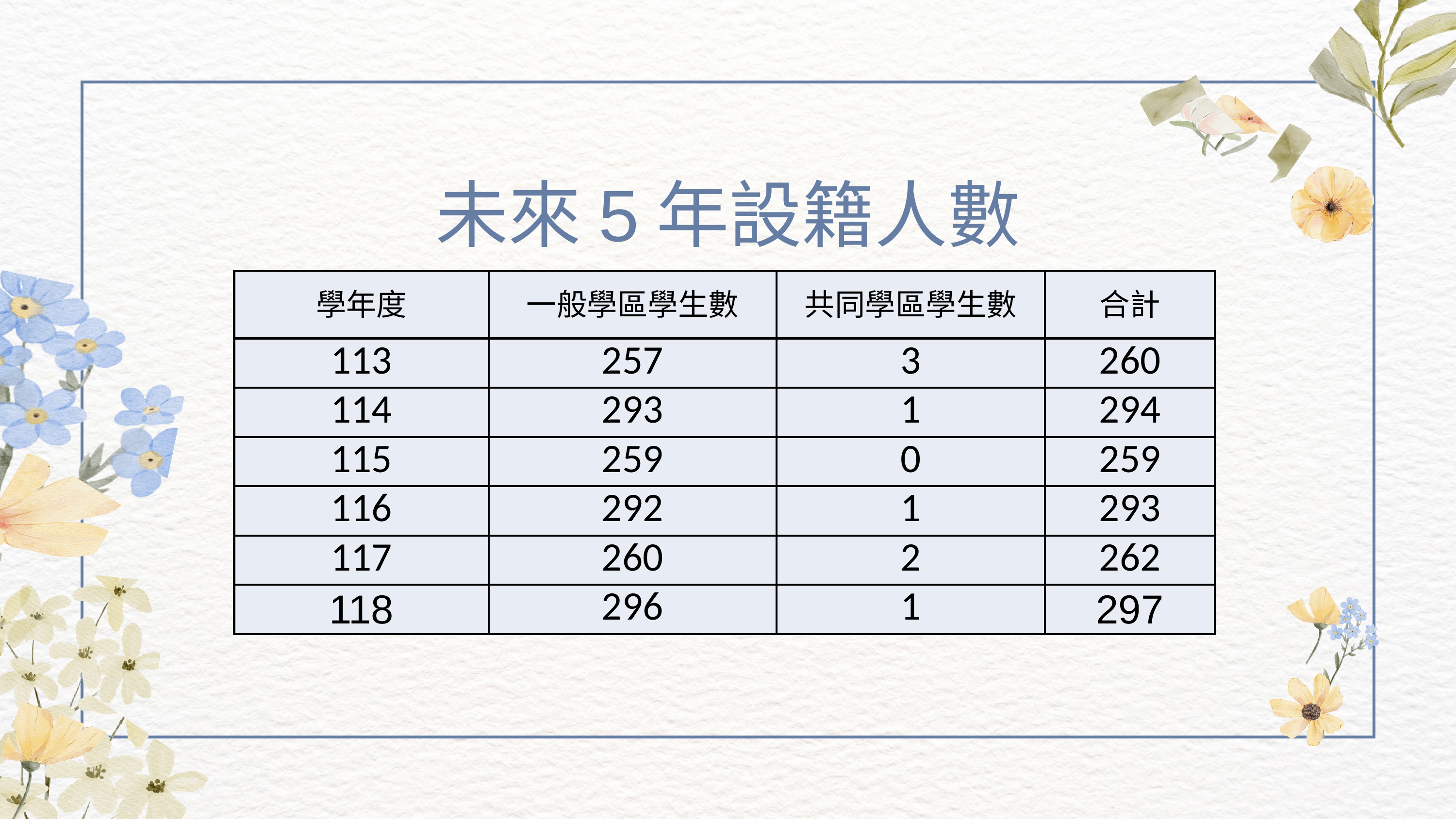

未來5年設籍人數

| 學年度 | 一般學區學生數 | 共同學區學生數 | 合計 |
| --- | --- | --- | --- |
| 113 | 257 | 3 | 260 |
| 114 | 293 | 1 | 294 |
| 115 | 259 | 0 | 259 |
| 116 | 292 | 1 | 293 |
| 117 | 260 | 2 | 262 |
| 118 | 296 | 1 | 297 |